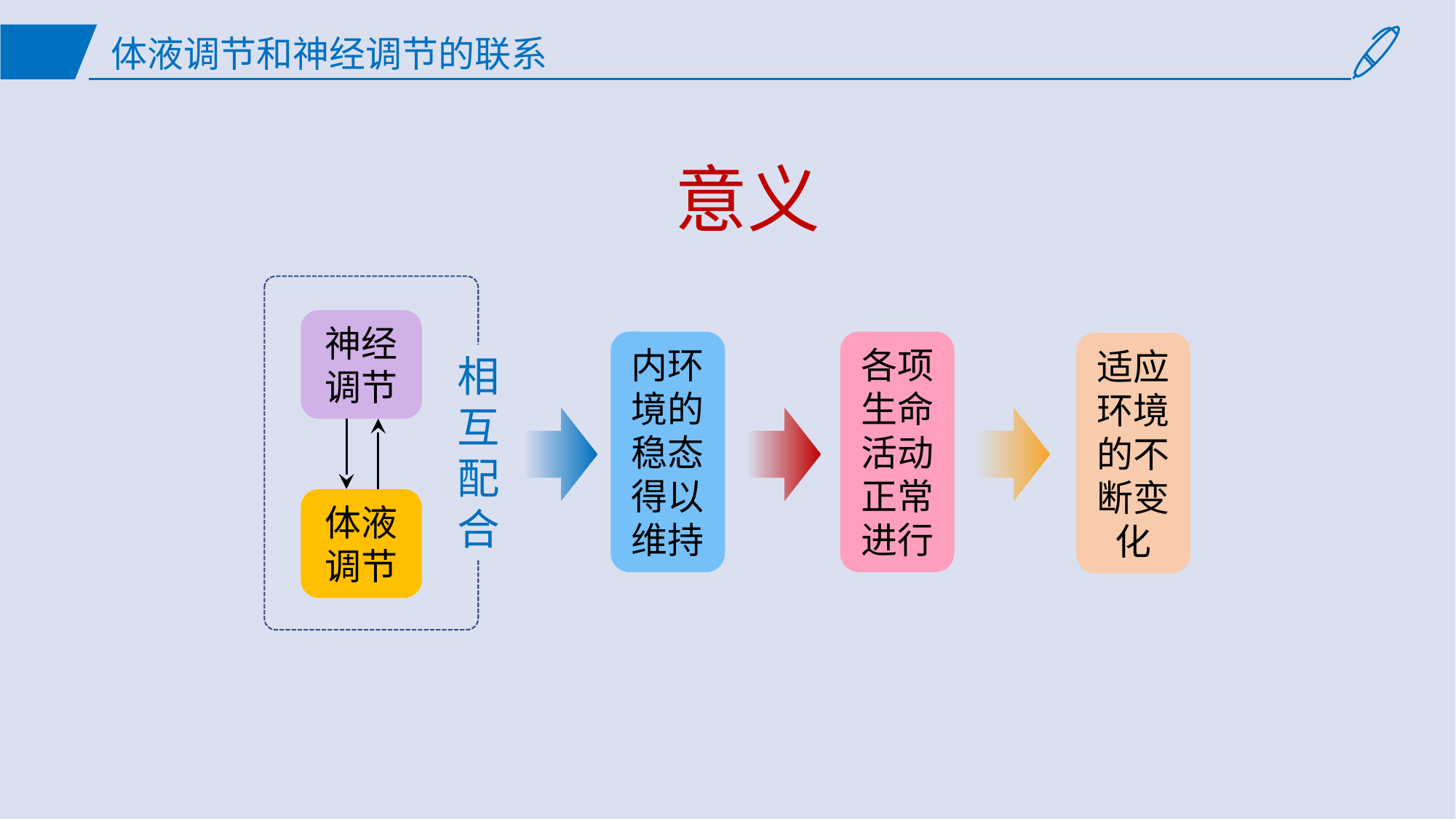

# 体液调节和神经调节的联系
意义

相互配合
神经调节
内环境的稳态得以维持
各项生命活动正常进行
适应环境的不断变化

体液调节